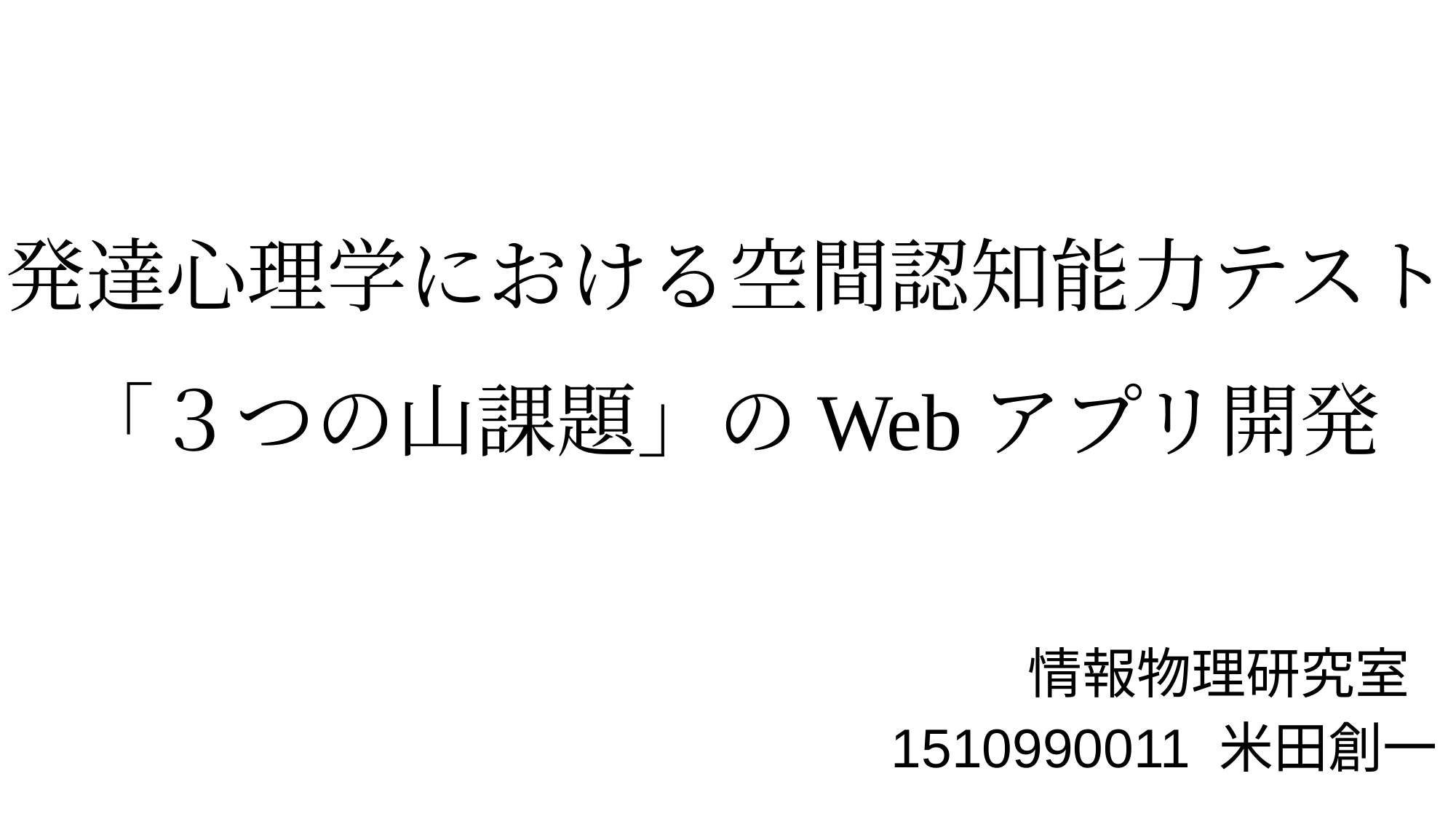

# 発達心理学における空間認知能力テスト 「３つの山課題」のWebアプリ開発
	情報物理研究室
1510990011 米田創一